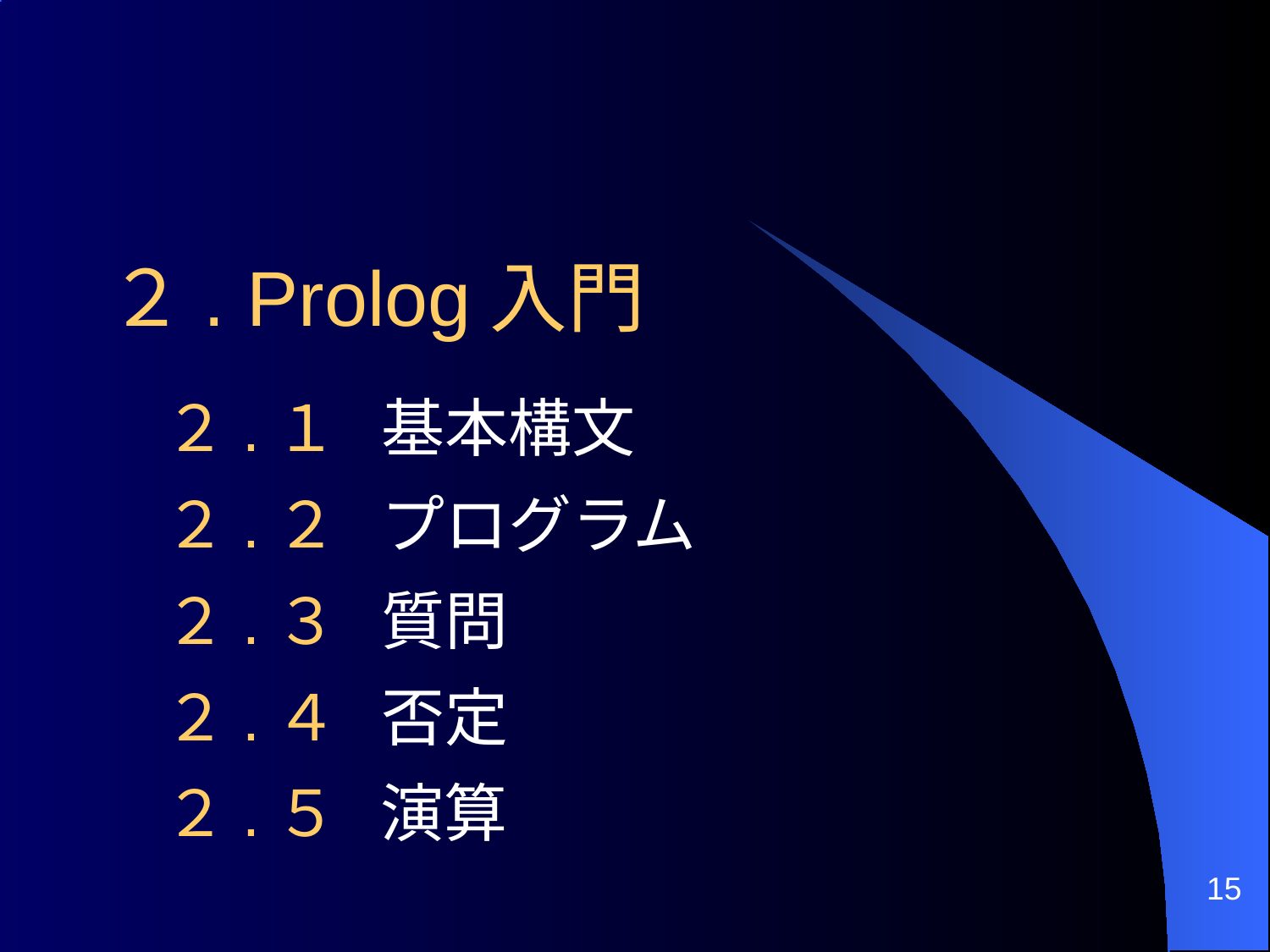

２. Prolog入門
  ２.１   基本構文
  ２.２   プログラム
  ２.３   質問
  ２.４   否定
  ２.５   演算

15